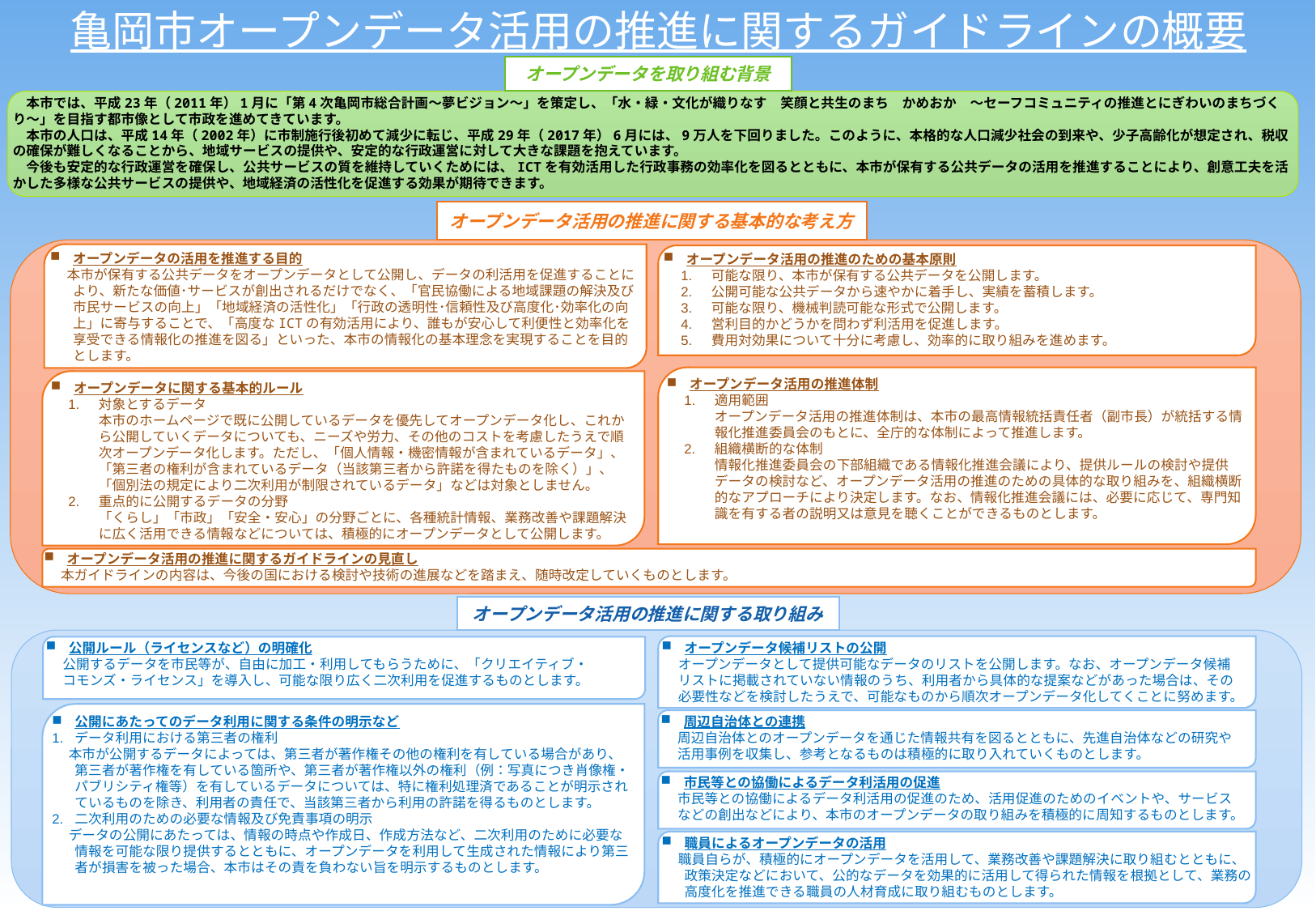

亀岡市オープンデータ活用の推進に関するガイドラインの概要
オープンデータを取り組む背景
　本市では、平成23年（2011年）1月に「第4次亀岡市総合計画～夢ビジョン～」を策定し、「水・緑・文化が織りなす　笑顔と共生のまち　かめおか　～セーフコミュニティの推進とにぎわいのまちづくり～」を目指す都市像として市政を進めてきています。
　本市の人口は、平成14年（2002年）に市制施行後初めて減少に転じ、平成29年（2017年）6月には、9万人を下回りました。このように、本格的な人口減少社会の到来や、少子高齢化が想定され、税収の確保が難しくなることから、地域サービスの提供や、安定的な行政運営に対して大きな課題を抱えています。
　今後も安定的な行政運営を確保し、公共サービスの質を維持していくためには、ICTを有効活用した行政事務の効率化を図るとともに、本市が保有する公共データの活用を推進することにより、創意工夫を活かした多様な公共サービスの提供や、地域経済の活性化を促進する効果が期待できます。
オープンデータ活用の推進に関する基本的な考え方

オープンデータの活用を推進する目的
　 本市が保有する公共データをオープンデータとして公開し、データの利活用を促進することにより、新たな価値･サービスが創出されるだけでなく、「官民協働による地域課題の解決及び市民サービスの向上」「地域経済の活性化」「行政の透明性･信頼性及び高度化･効率化の向上」に寄与することで、「高度なICTの有効活用により、誰もが安心して利便性と効率化を享受できる情報化の推進を図る」といった、本市の情報化の基本理念を実現することを目的とします。
オープンデータ活用の推進のための基本原則
可能な限り、本市が保有する公共データを公開します。
公開可能な公共データから速やかに着手し、実績を蓄積します。
可能な限り、機械判読可能な形式で公開します。
営利目的かどうかを問わず利活用を促進します。
費用対効果について十分に考慮し、効率的に取り組みを進めます。
オープンデータ活用の推進体制
適用範囲
オープンデータ活用の推進体制は、本市の最高情報統括責任者（副市長）が統括する情報化推進委員会のもとに、全庁的な体制によって推進します。
組織横断的な体制
情報化推進委員会の下部組織である情報化推進会議により、提供ルールの検討や提供データの検討など、オープンデータ活用の推進のための具体的な取り組みを、組織横断的なアプローチにより決定します。なお、情報化推進会議には、必要に応じて、専門知識を有する者の説明又は意見を聴くことができるものとします。
オープンデータに関する基本的ルール
対象とするデータ
本市のホームページで既に公開しているデータを優先してオープンデータ化し、これから公開していくデータについても、ニーズや労力、その他のコストを考慮したうえで順次オープンデータ化します。ただし、「個人情報・機密情報が含まれているデータ」、「第三者の権利が含まれているデータ（当該第三者から許諾を得たものを除く）」、「個別法の規定により二次利用が制限されているデータ」などは対象としません。
重点的に公開するデータの分野
「くらし」「市政」「安全・安心」の分野ごとに、各種統計情報、業務改善や課題解決に広く活用できる情報などについては、積極的にオープンデータとして公開します。
オープンデータ活用の推進に関するガイドラインの見直し
　 本ガイドラインの内容は、今後の国における検討や技術の進展などを踏まえ、随時改定していくものとします。
オープンデータ活用の推進に関する取り組み

オープンデータ候補リストの公開
　 オープンデータとして提供可能なデータのリストを公開します。なお、オープンデータ候補
　 リストに掲載されていない情報のうち、利用者から具体的な提案などがあった場合は、その
　 必要性などを検討したうえで、可能なものから順次オープンデータ化してくことに努めます。
公開ルール（ライセンスなど）の明確化
　 公開するデータを市民等が、自由に加工・利用してもらうために、「クリエイティブ・
　 コモンズ・ライセンス」を導入し、可能な限り広く二次利用を促進するものとします。
公開にあたってのデータ利用に関する条件の明示など
データ利用における第三者の権利
　 本市が公開するデータによっては、第三者が著作権その他の権利を有している場合があり、第三者が著作権を有している箇所や、第三者が著作権以外の権利（例：写真につき肖像権・パブリシティ権等）を有しているデータについては、特に権利処理済であることが明示されているものを除き、利用者の責任で、当該第三者から利用の許諾を得るものとします。
二次利用のための必要な情報及び免責事項の明示
　 データの公開にあたっては、情報の時点や作成日、作成方法など、二次利用のために必要な情報を可能な限り提供するとともに、オープンデータを利用して生成された情報により第三者が損害を被った場合、本市はその責を負わない旨を明示するものとします。
周辺自治体との連携
　 周辺自治体とのオープンデータを通じた情報共有を図るとともに、先進自治体などの研究や
　 活用事例を収集し、参考となるものは積極的に取り入れていくものとします。
市民等との協働によるデータ利活用の促進
　 市民等との協働によるデータ利活用の促進のため、活用促進のためのイベントや、サービス
　 などの創出などにより、本市のオープンデータの取り組みを積極的に周知するものとします。
職員によるオープンデータの活用
　 職員自らが、積極的にオープンデータを活用して、業務改善や課題解決に取り組むとともに、政策決定などにおいて、公的なデータを効果的に活用して得られた情報を根拠として、業務の高度化を推進できる職員の人材育成に取り組むものとします。